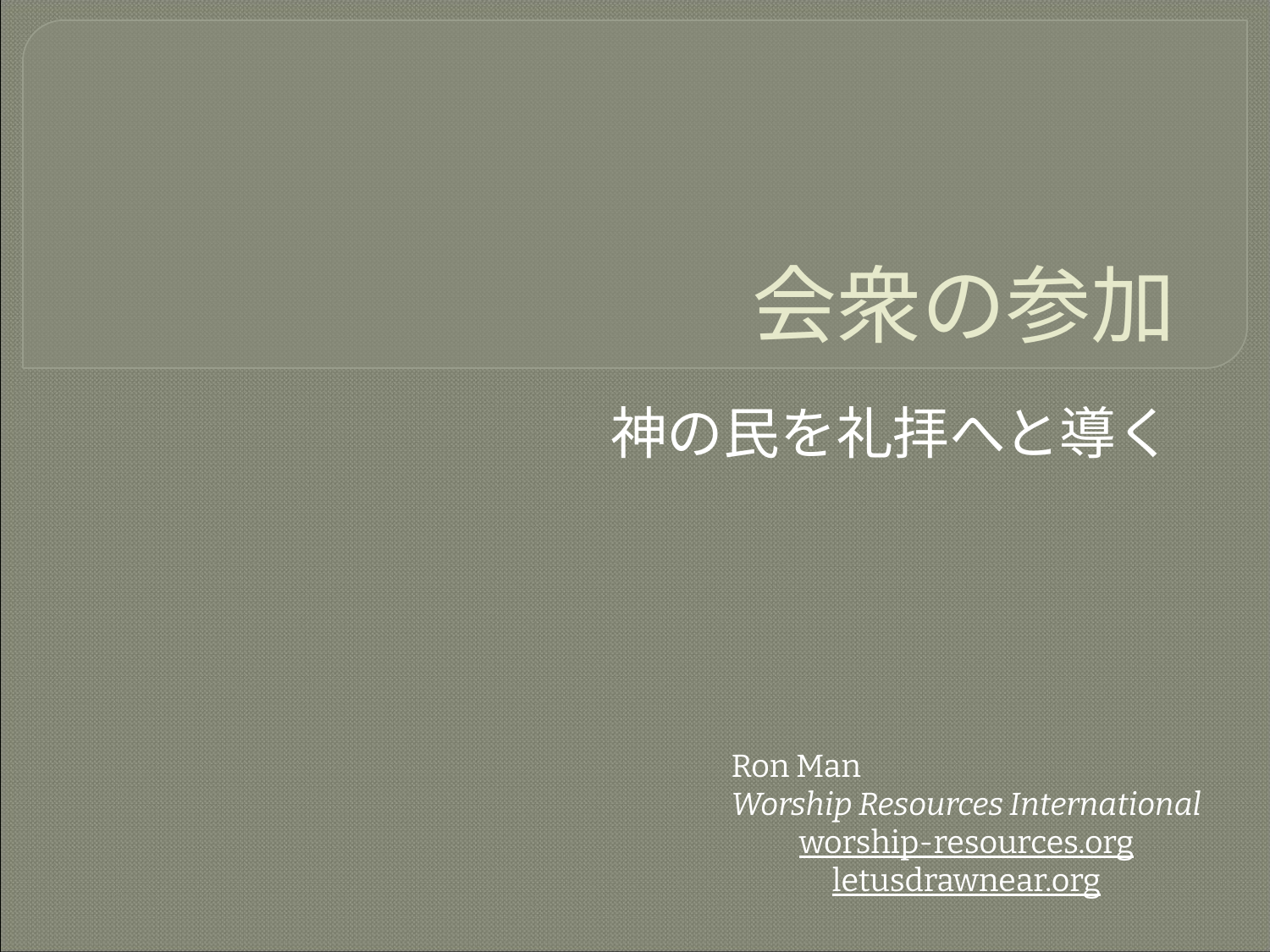

# 会衆の参加
神の民を礼拝へと導く
Ron Man
Worship Resources International
worship-resources.org
letusdrawnear.org